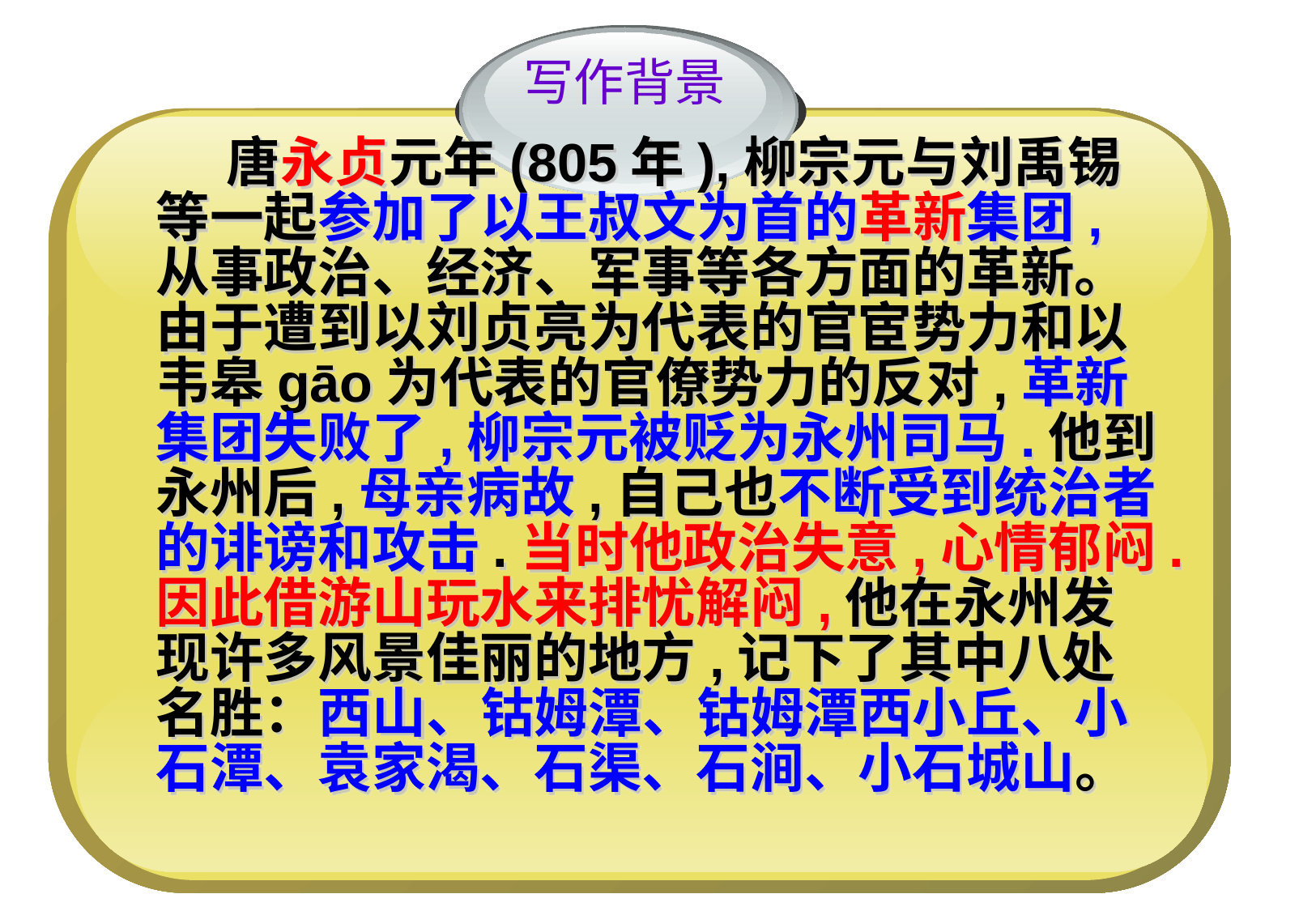

写作背景

　　唐永贞元年(805年),柳宗元与刘禹锡等一起参加了以王叔文为首的革新集团,从事政治、经济、军事等各方面的革新。由于遭到以刘贞亮为代表的官宦势力和以韦皋gāo为代表的官僚势力的反对,革新集团失败了,柳宗元被贬为永州司马.他到永州后,母亲病故,自己也不断受到统治者的诽谤和攻击.当时他政治失意,心情郁闷.因此借游山玩水来排忧解闷,他在永州发现许多风景佳丽的地方,记下了其中八处名胜：西山、钴姆潭、钴姆潭西小丘、小石潭、袁家渴、石渠、石涧、小石城山。